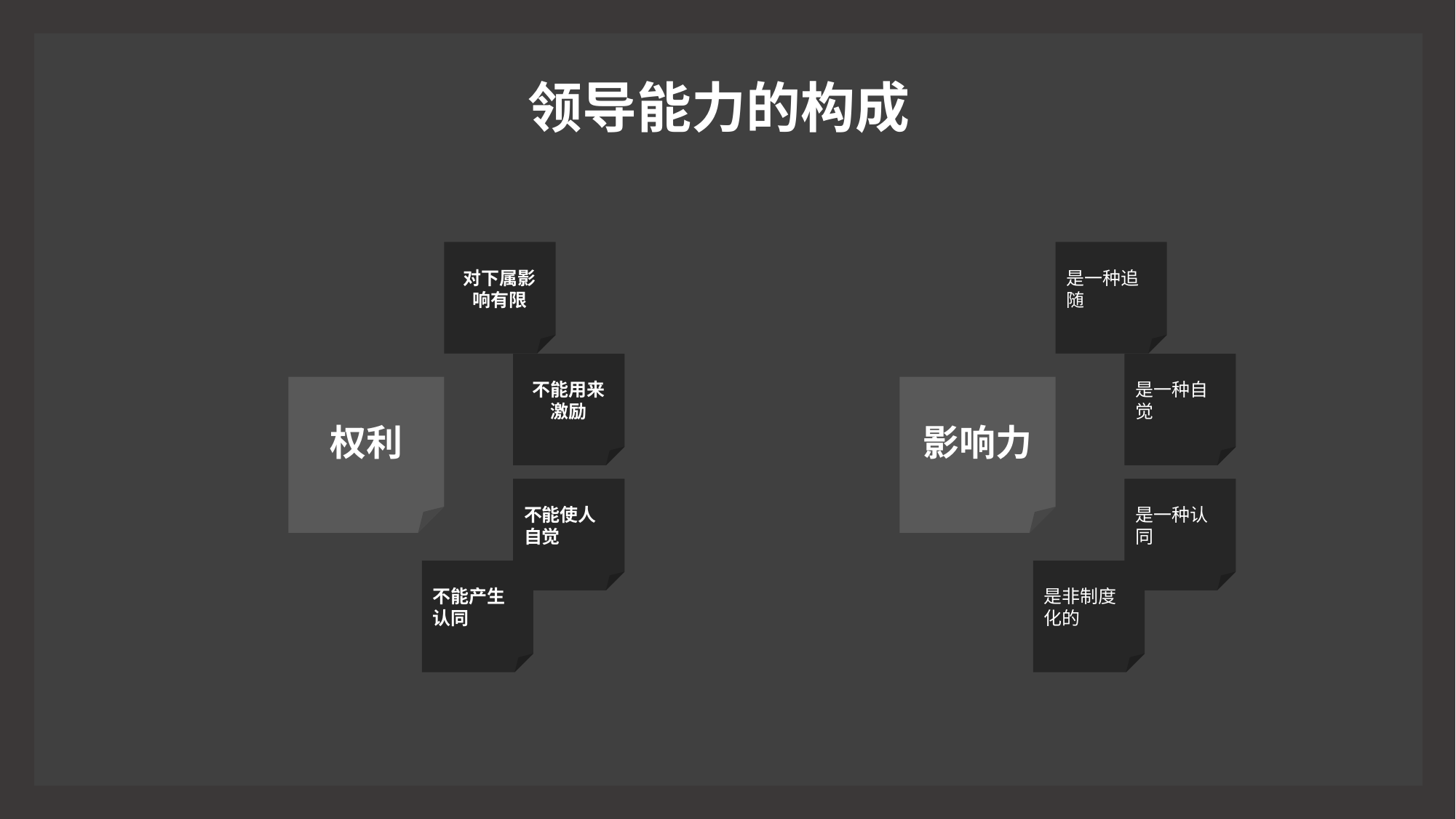

对下属影响有限
是一种追随
不能用来激励
是一种自觉
权利
影响力
不能使人自觉
是一种认同
不能产生认同
是非制度化的